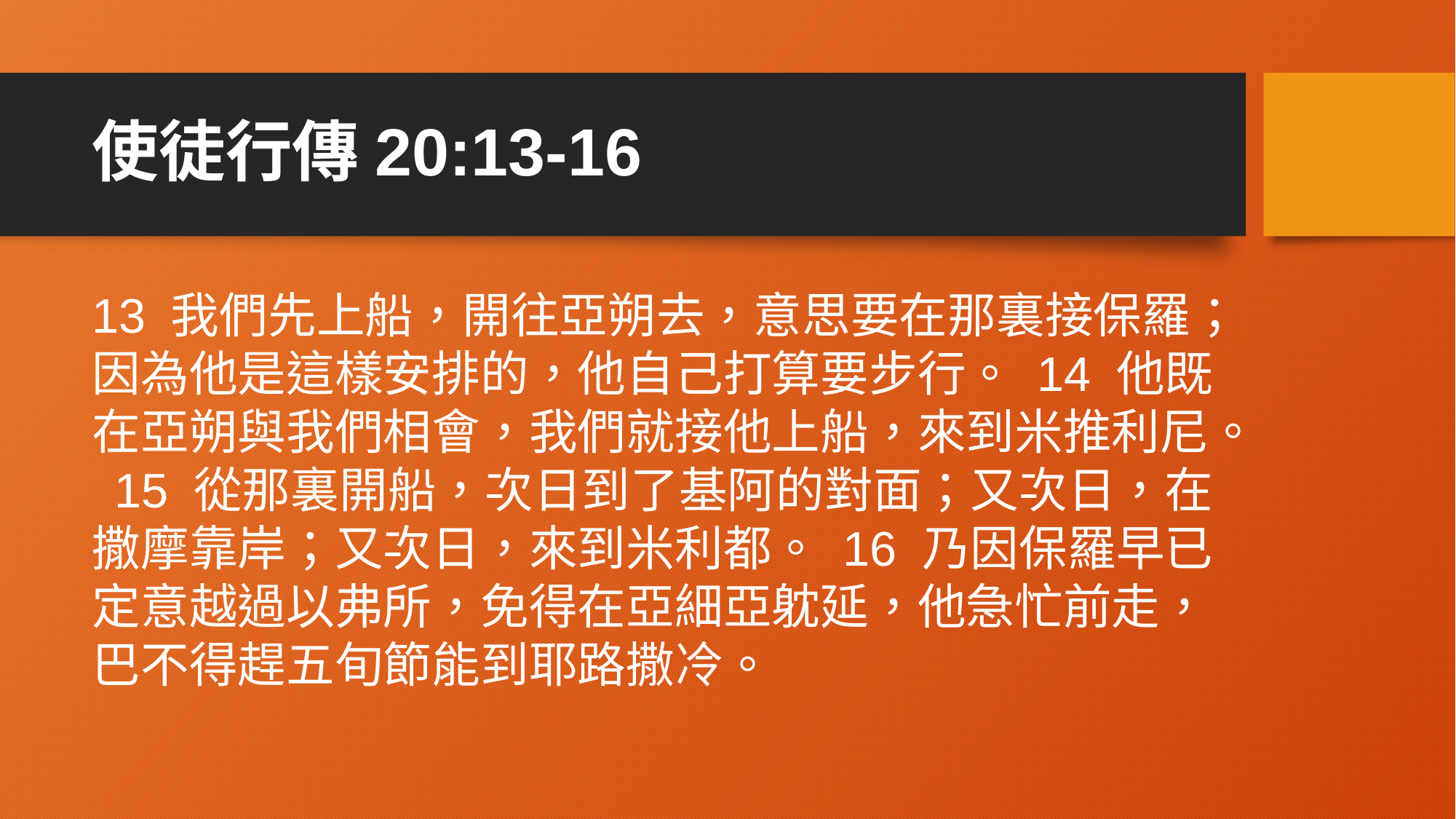

# 使徒行傳‬20:13-16
‪13 我們先上船，開往亞朔去，意思要在那裏接保羅；因為他是這樣安排的，他自己打算要步行。 14 他既在亞朔與我們相會，我們就接他上船，來到米推利尼。 15 從那裏開船，次日到了基阿的對面；又次日，在撒摩靠岸；又次日，來到米利都。 16 乃因保羅早已定意越過以弗所，免得在亞細亞躭延，他急忙前走，巴不得趕五旬節能到耶路撒冷。